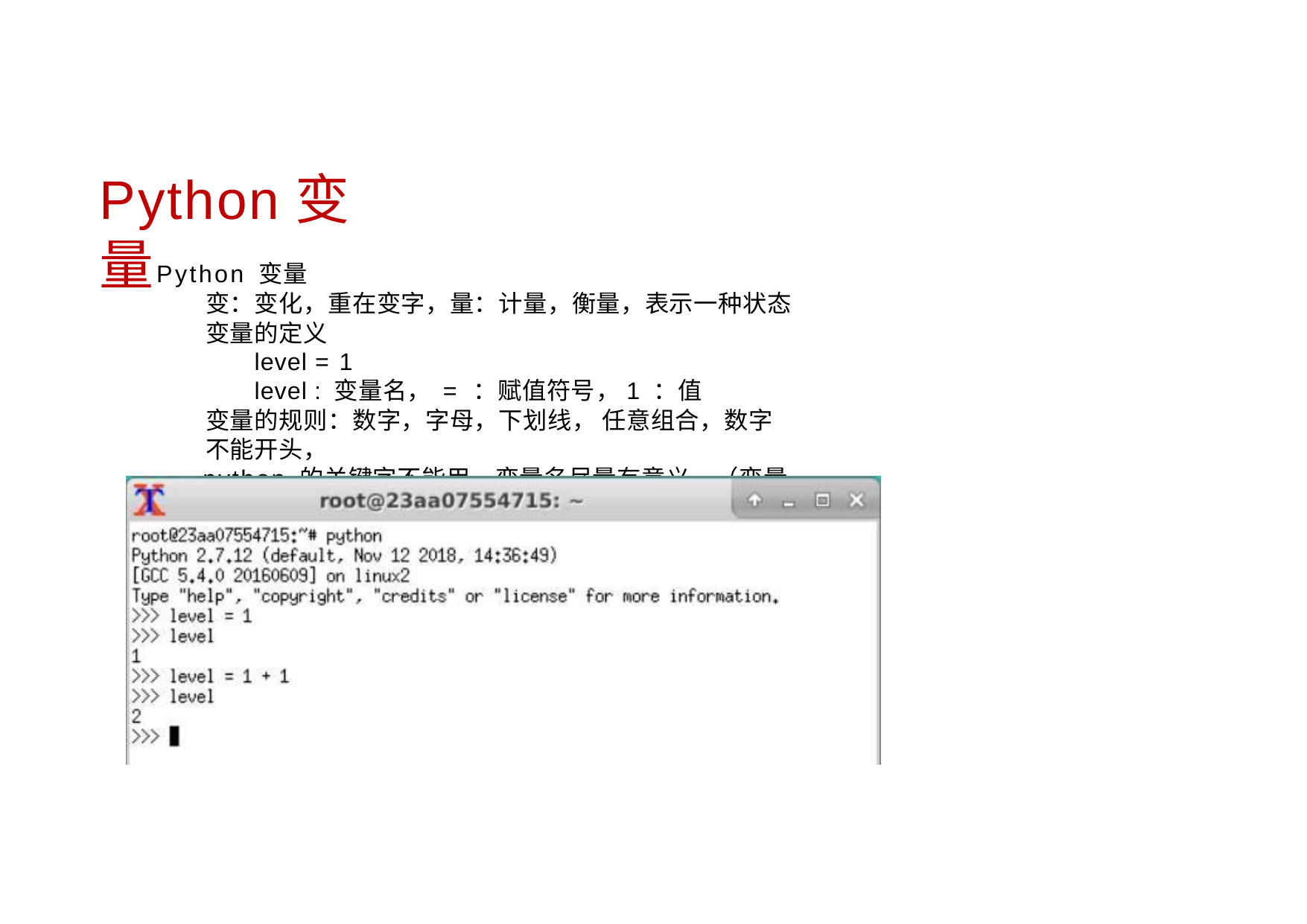

# Python变量
Python 变量
变：变化，重在变字，量：计量，衡量，表示一种状态 变量的定义
level = 1
level : 变量名， = ：赋值符号，1 ：值
变量的规则：数字，字母，下划线， 任意组合，数字不能开头，
python 的关键字不能用，变量名尽量有意义。（变量表示的某种意义）